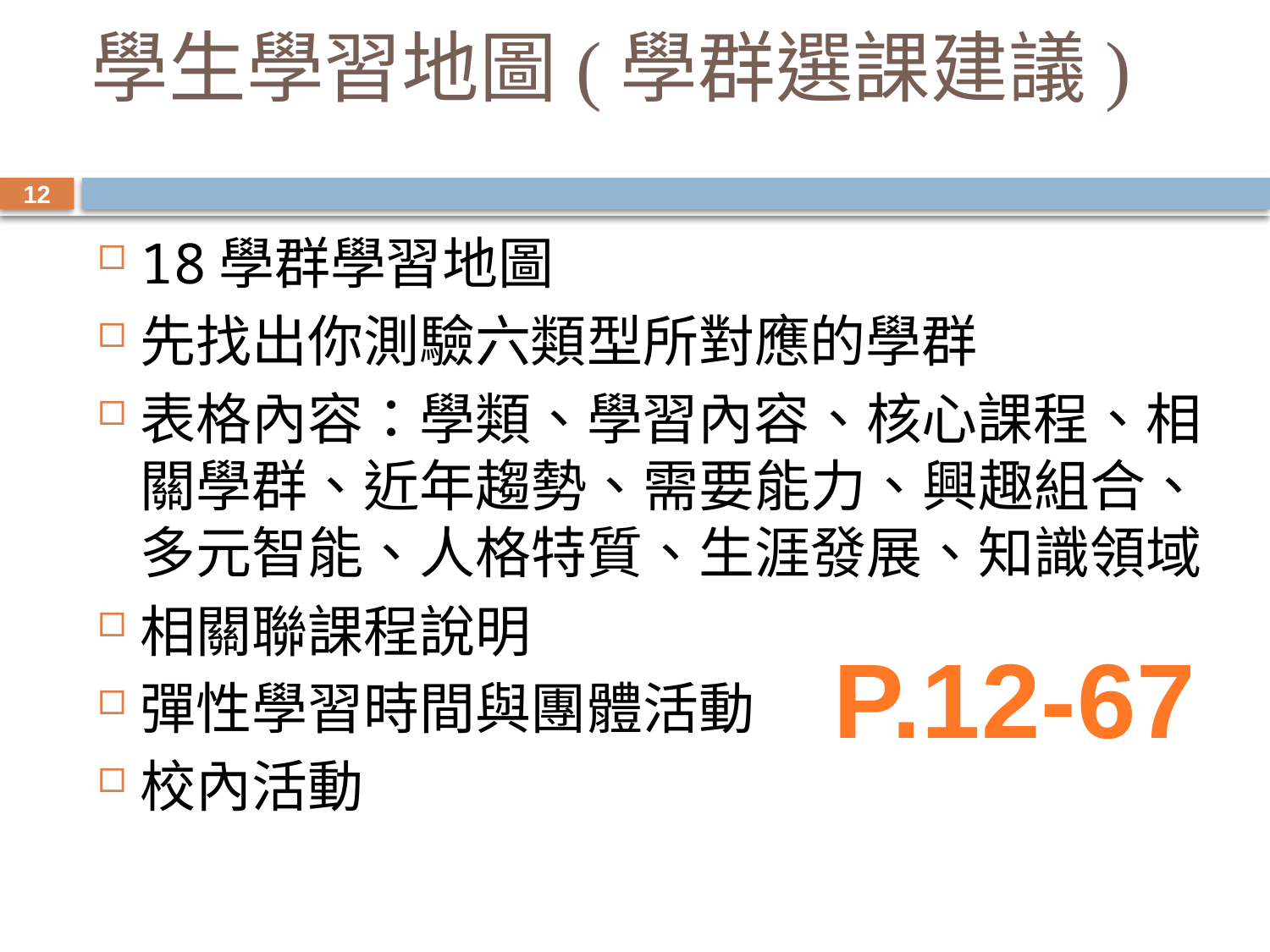

# 學生學習地圖(學群選課建議)
12
18學群學習地圖
先找出你測驗六類型所對應的學群
表格內容：學類、學習內容、核心課程、相關學群、近年趨勢、需要能力、興趣組合、多元智能、人格特質、生涯發展、知識領域
相關聯課程說明
彈性學習時間與團體活動
校內活動

P.12-67